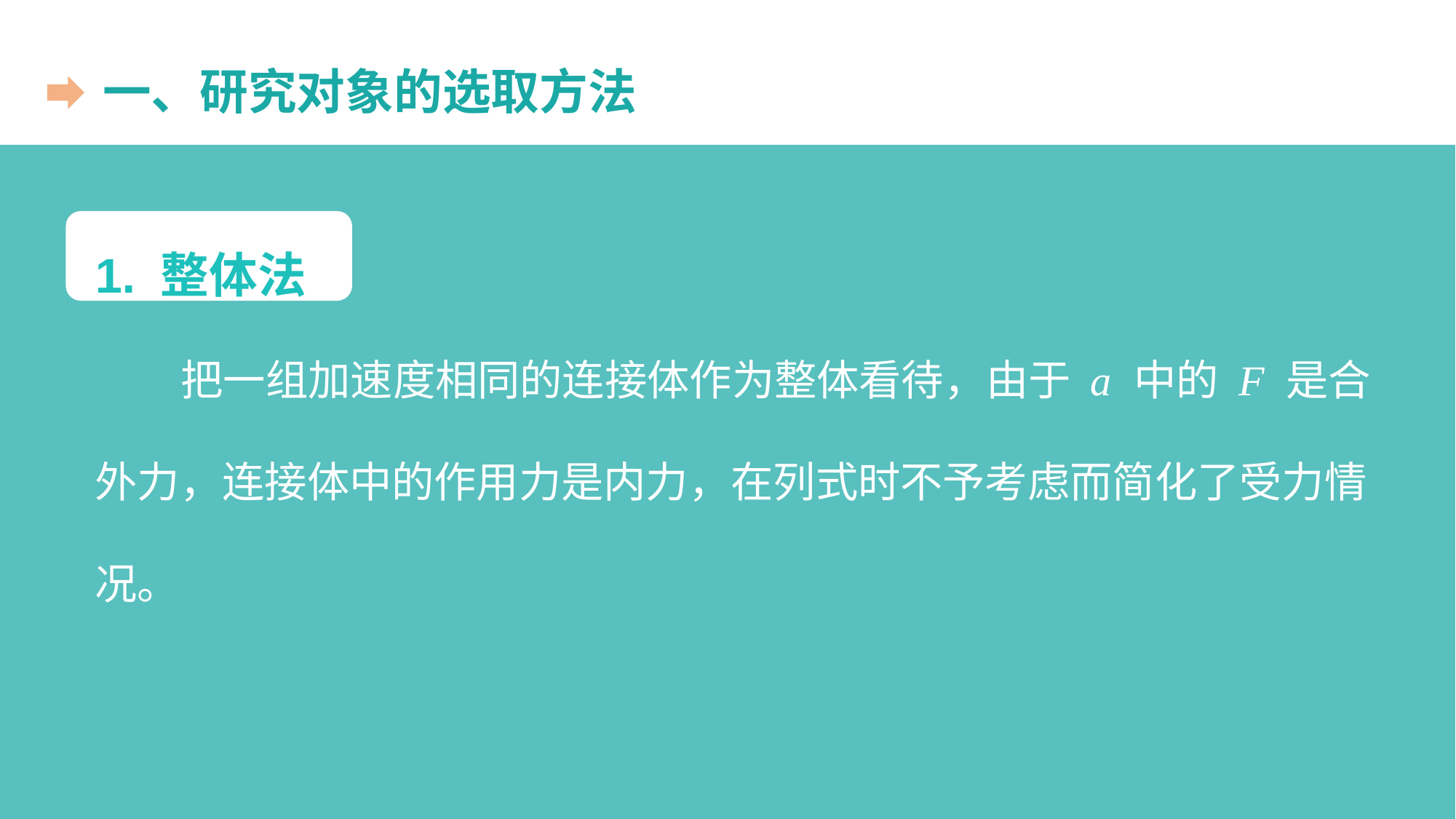

一、研究对象的选取方法

1. 整体法
把一组加速度相同的连接体作为整体看待，由于 a 中的 F 是合外力，连接体中的作用力是内力，在列式时不予考虑而简化了受力情况。